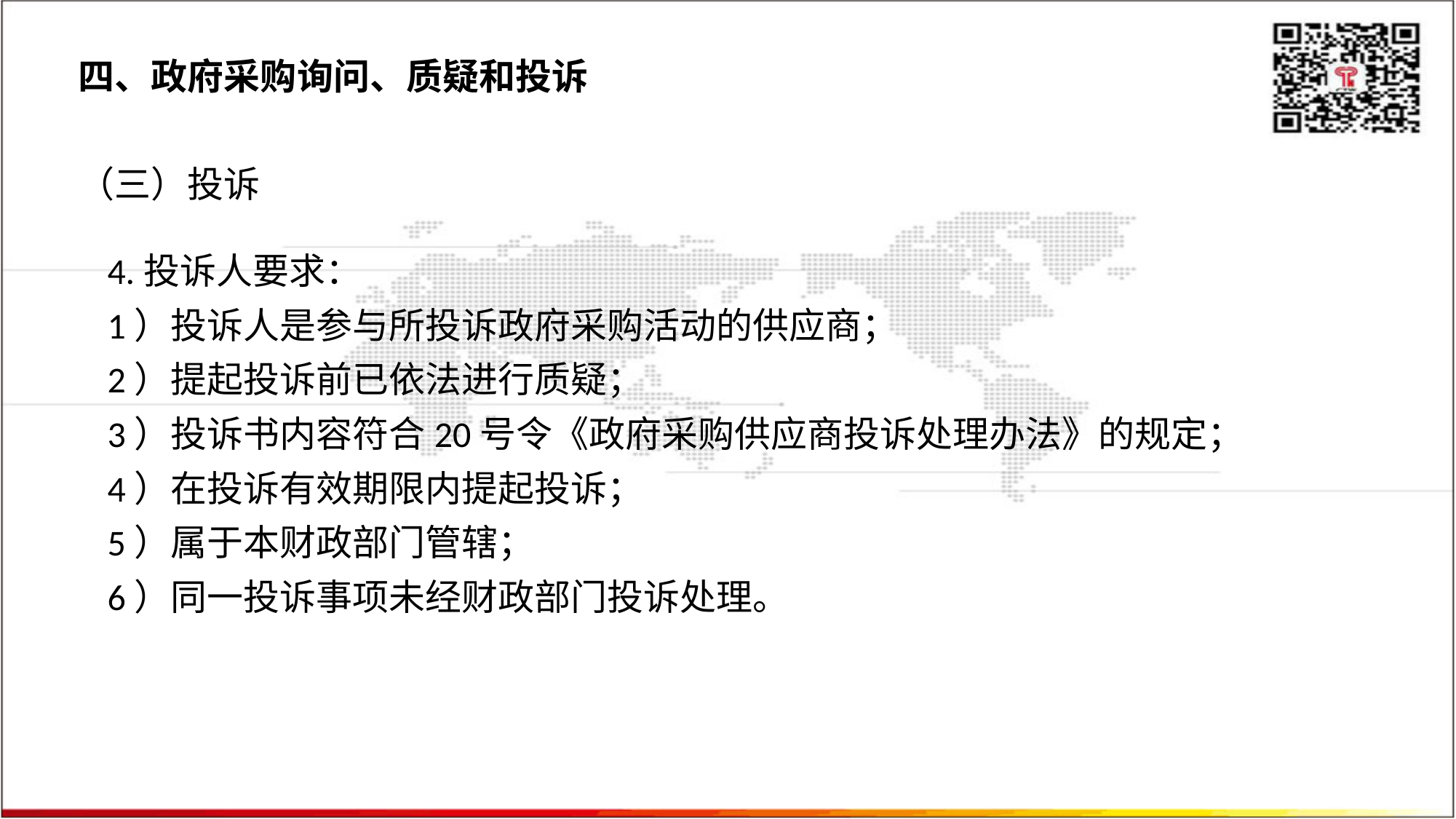

四、政府采购询问、质疑和投诉
（三）投诉
4.投诉人要求：
1）投诉人是参与所投诉政府采购活动的供应商；
2）提起投诉前已依法进行质疑；
3）投诉书内容符合20号令《政府采购供应商投诉处理办法》的规定；
4）在投诉有效期限内提起投诉；
5）属于本财政部门管辖；
6）同一投诉事项未经财政部门投诉处理。